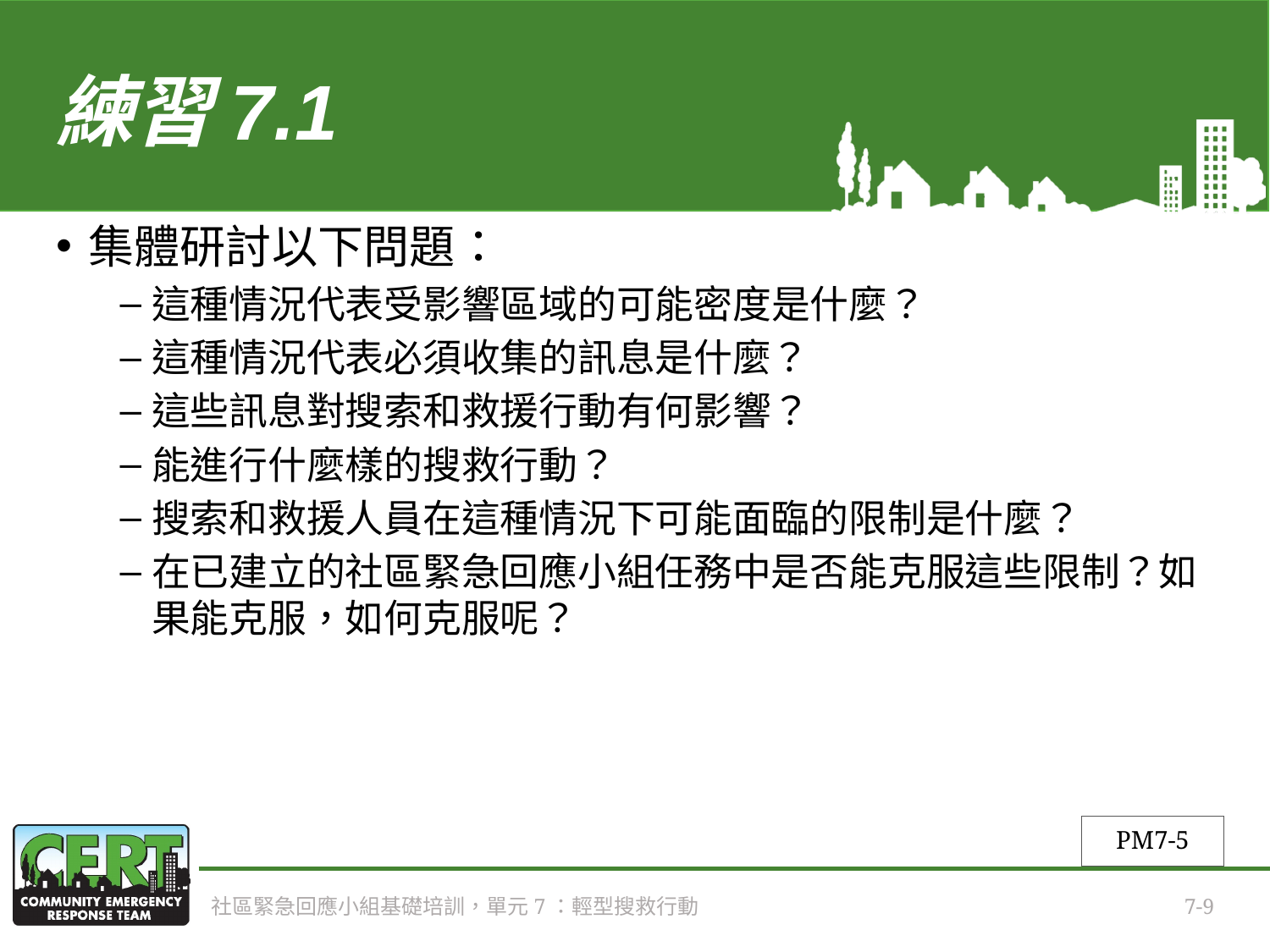

# 練習7.1
集體研討以下問題：
這種情況代表受影響區域的可能密度是什麼？
這種情況代表必須收集的訊息是什麼？
這些訊息對搜索和救援行動有何影響？
能進行什麼樣的搜救行動？
搜索和救援人員在這種情況下可能面臨的限制是什麼？
在已建立的社區緊急回應小組任務中是否能克服這些限制？如果能克服，如何克服呢？

PM7-5
社區緊急回應小組基礎培訓，單元7：輕型搜救行動
7-9